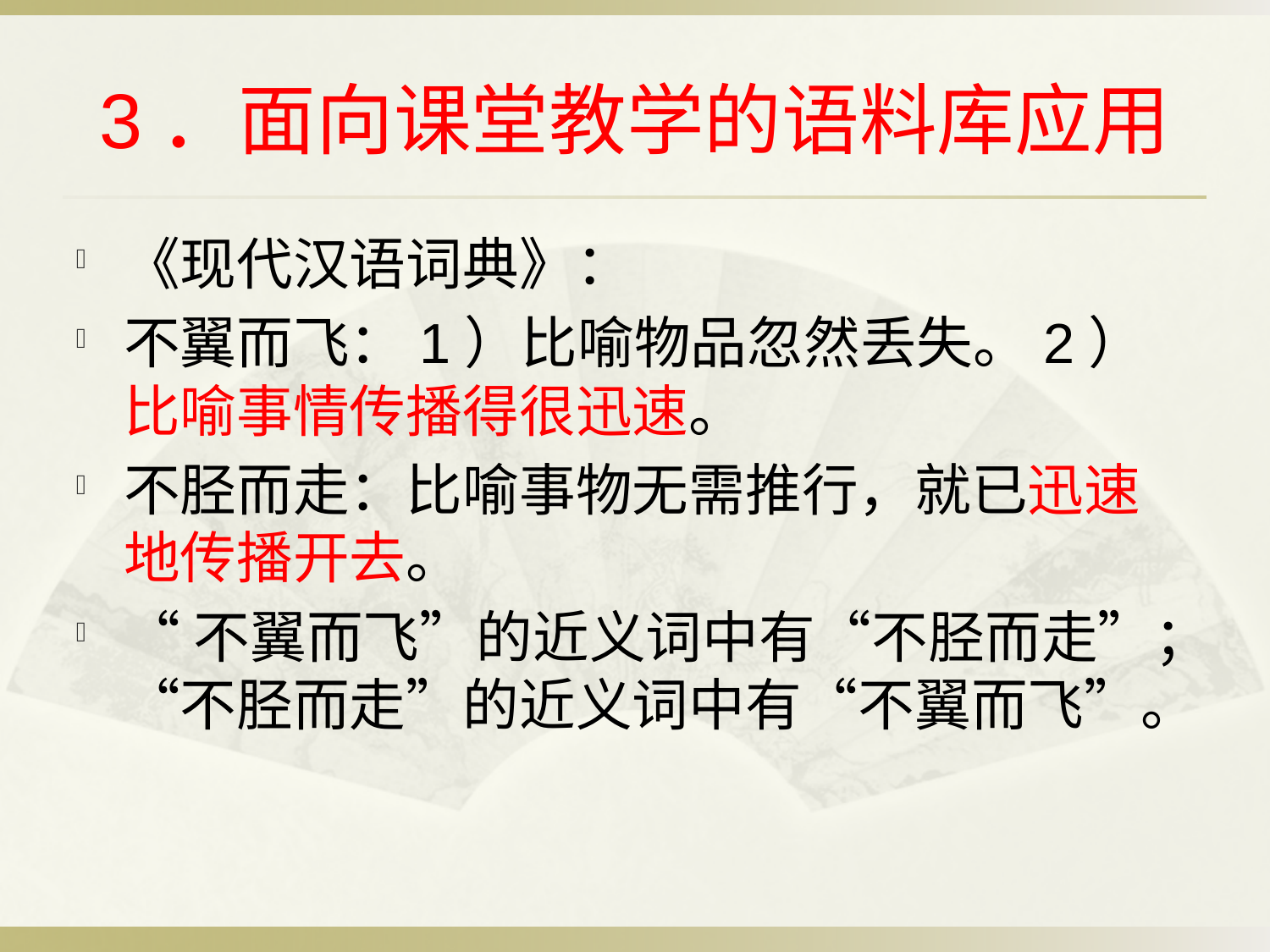

# 3．面向课堂教学的语料库应用
《现代汉语词典》：
不翼而飞：1）比喻物品忽然丢失。2）比喻事情传播得很迅速。
不胫而走：比喻事物无需推行，就已迅速地传播开去。
“不翼而飞”的近义词中有“不胫而走”；“不胫而走”的近义词中有“不翼而飞”。